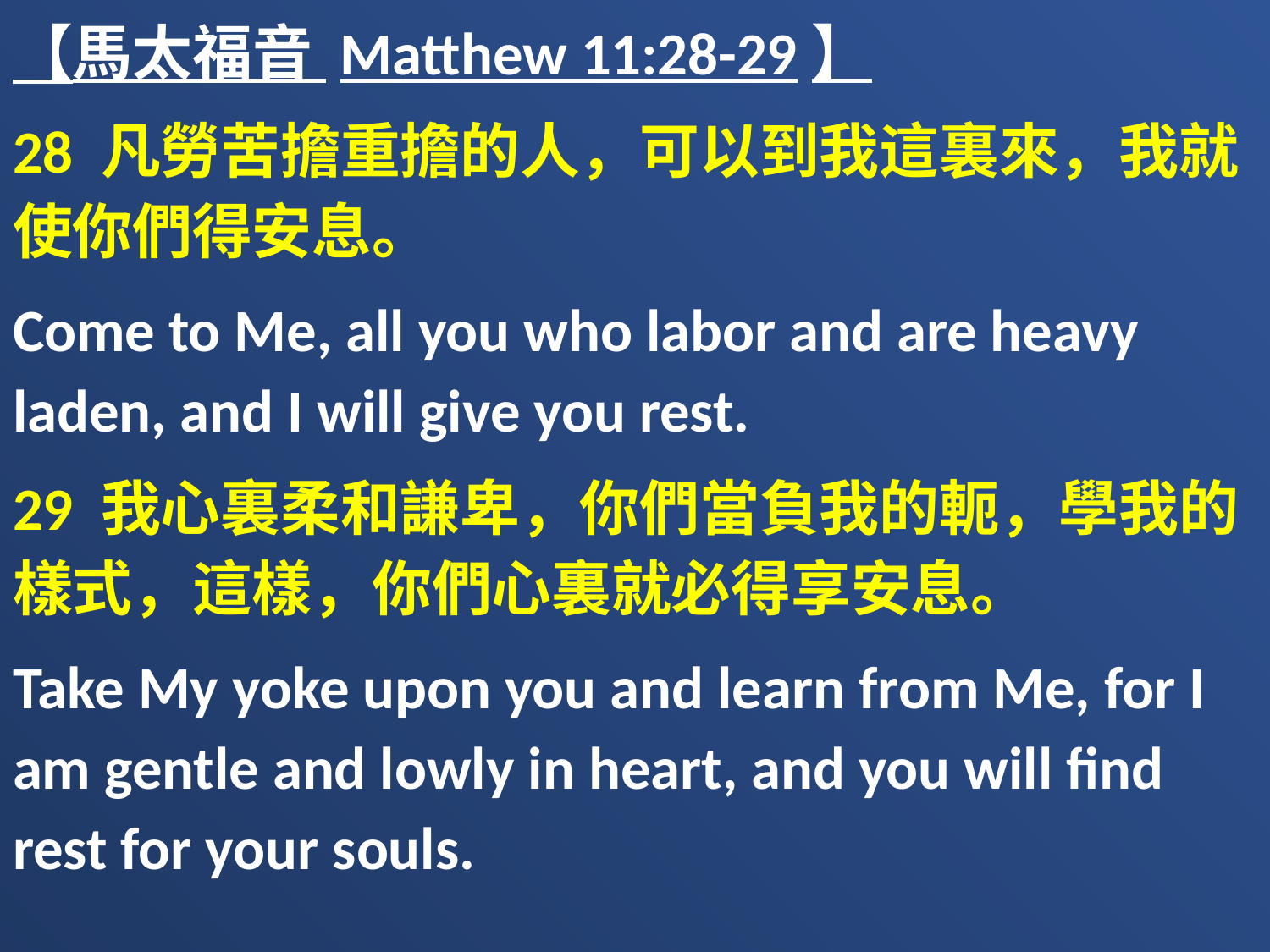

【馬太福音 Matthew 11:28-29】
28 凡勞苦擔重擔的人，可以到我這裏來，我就使你們得安息。
Come to Me, all you who labor and are heavy laden, and I will give you rest.
29 我心裏柔和謙卑，你們當負我的軛，學我的樣式，這樣，你們心裏就必得享安息。
Take My yoke upon you and learn from Me, for I am gentle and lowly in heart, and you will find rest for your souls.